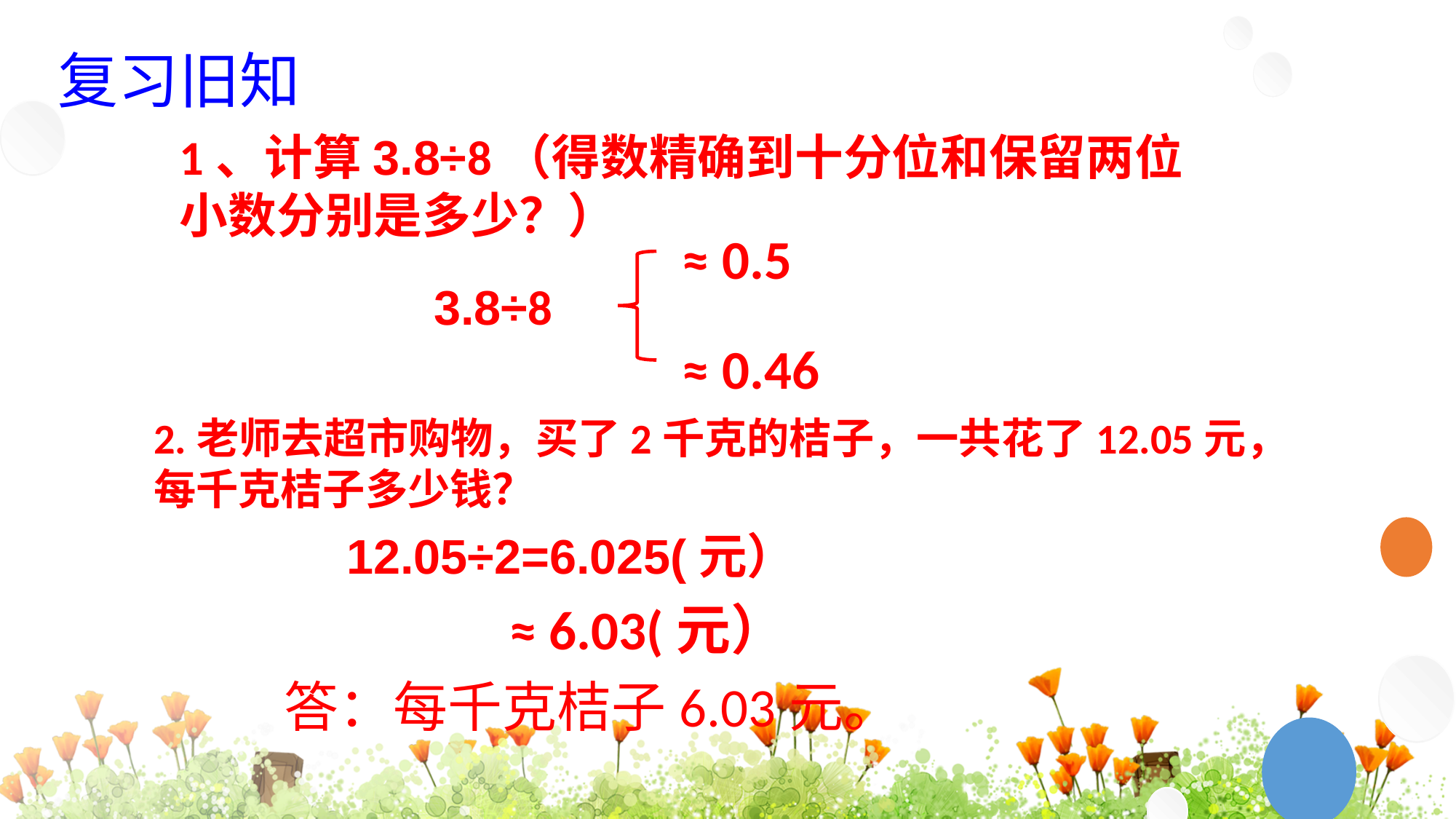

复习旧知
1、计算3.8÷8（得数精确到十分位和保留两位小数分别是多少？）
≈ 0.5

3.8÷8
≈ 0.46
2.老师去超市购物，买了2千克的桔子，一共花了12.05元，每千克桔子多少钱？
12.05÷2=6.025(元）
≈ 6.03(元）
答：每千克桔子6.03元。